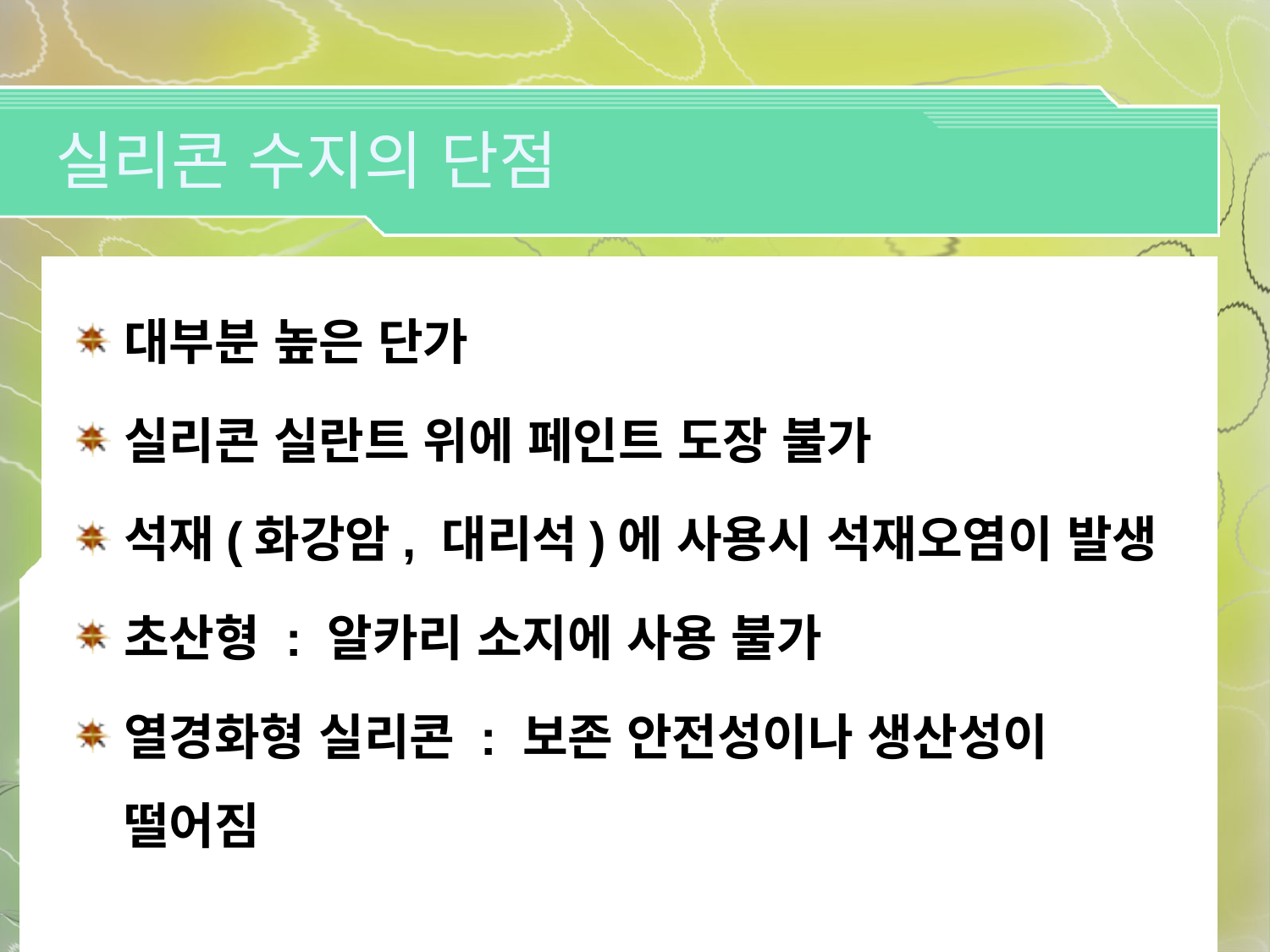

# 실리콘 수지의 단점
대부분 높은 단가
실리콘 실란트 위에 페인트 도장 불가
석재(화강암, 대리석)에 사용시 석재오염이 발생
초산형 : 알카리 소지에 사용 불가
열경화형 실리콘 : 보존 안전성이나 생산성이 떨어짐